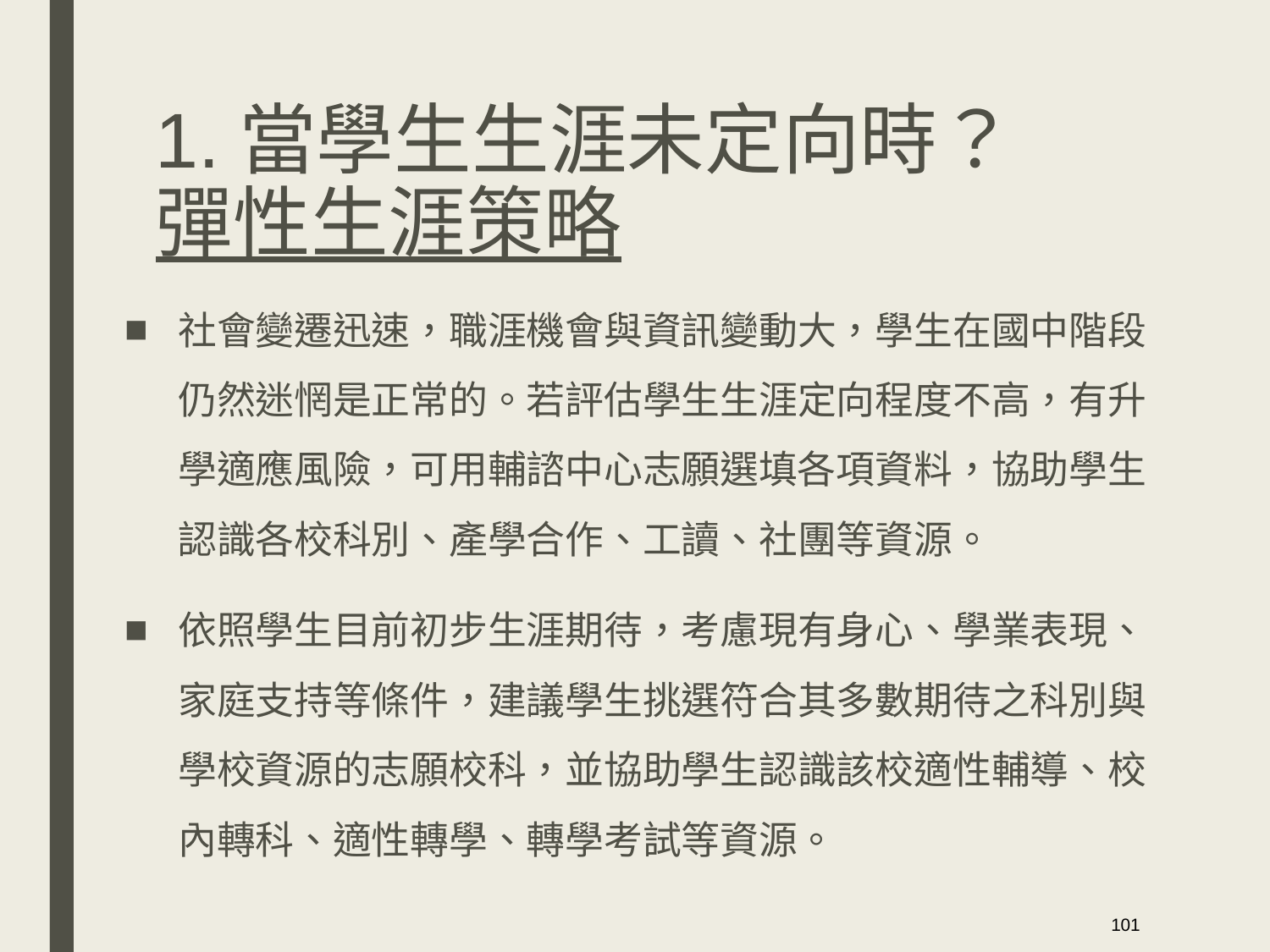

# 1.當學生生涯未定向時？ 彈性生涯策略
社會變遷迅速，職涯機會與資訊變動大，學生在國中階段仍然迷惘是正常的。若評估學生生涯定向程度不高，有升學適應風險，可用輔諮中心志願選填各項資料，協助學生認識各校科別、產學合作、工讀、社團等資源。
依照學生目前初步生涯期待，考慮現有身心、學業表現、家庭支持等條件，建議學生挑選符合其多數期待之科別與學校資源的志願校科，並協助學生認識該校適性輔導、校內轉科、適性轉學、轉學考試等資源。
101